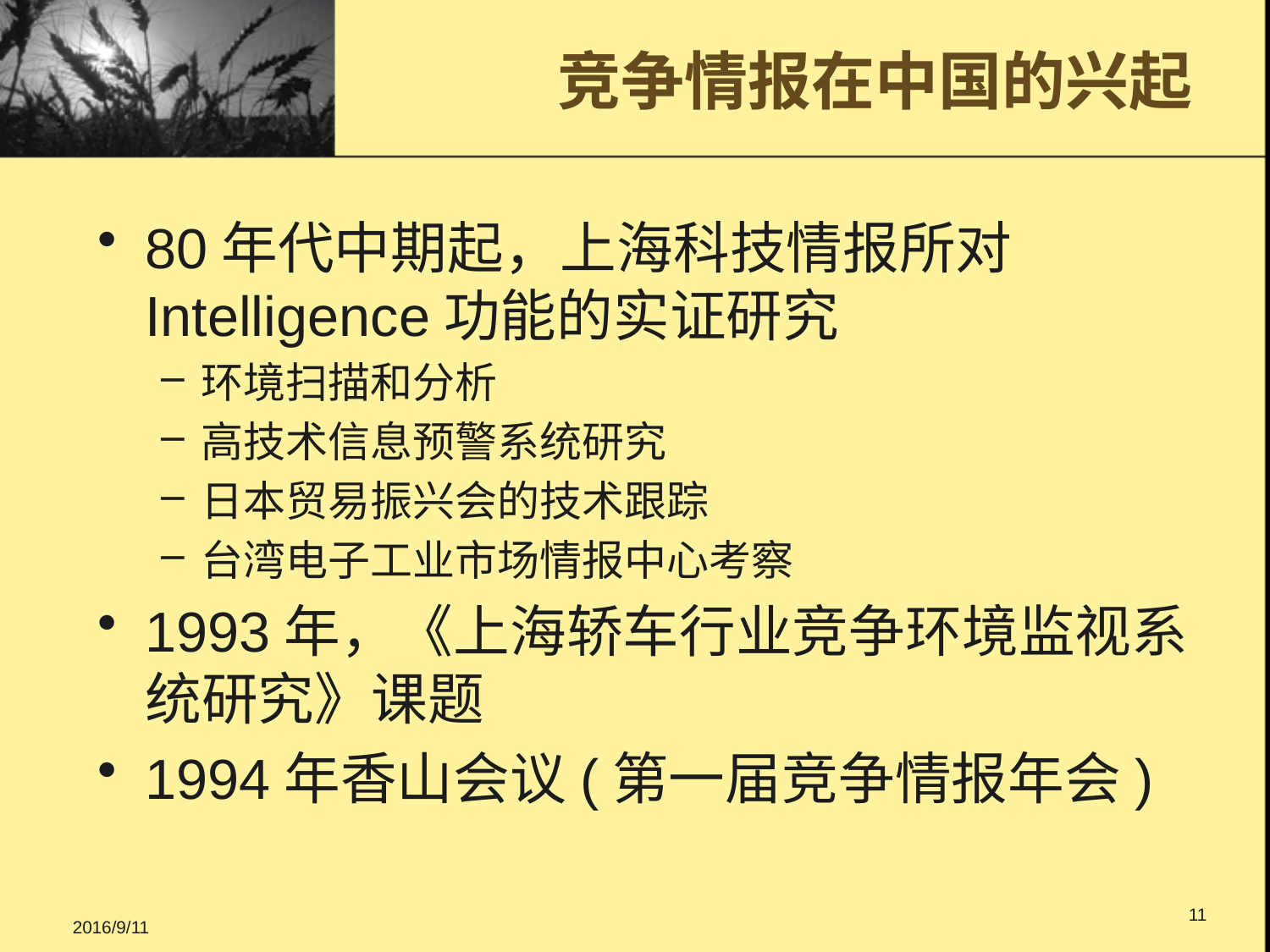

# 竞争情报在中国的兴起
80年代中期起，上海科技情报所对Intelligence功能的实证研究
环境扫描和分析
高技术信息预警系统研究
日本贸易振兴会的技术跟踪
台湾电子工业市场情报中心考察
1993年，《上海轿车行业竞争环境监视系统研究》课题
1994年香山会议(第一届竞争情报年会)

11

2016/9/11